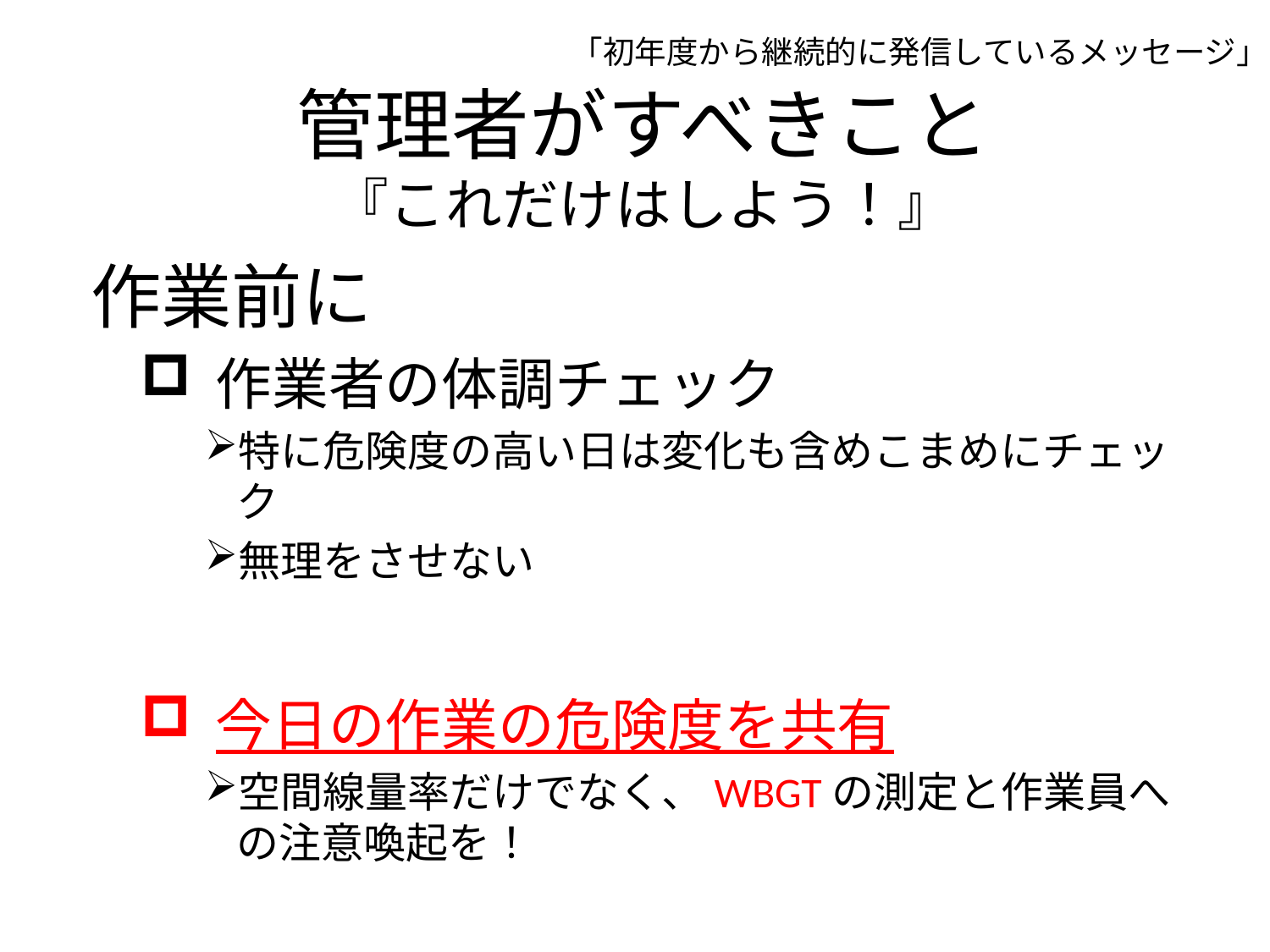

「初年度から継続的に発信しているメッセージ」

# 管理者がすべきこと 『これだけはしよう！』
作業前に
作業者の体調チェック
特に危険度の高い日は変化も含めこまめにチェック
無理をさせない

今日の作業の危険度を共有
空間線量率だけでなく、WBGTの測定と作業員への注意喚起を！